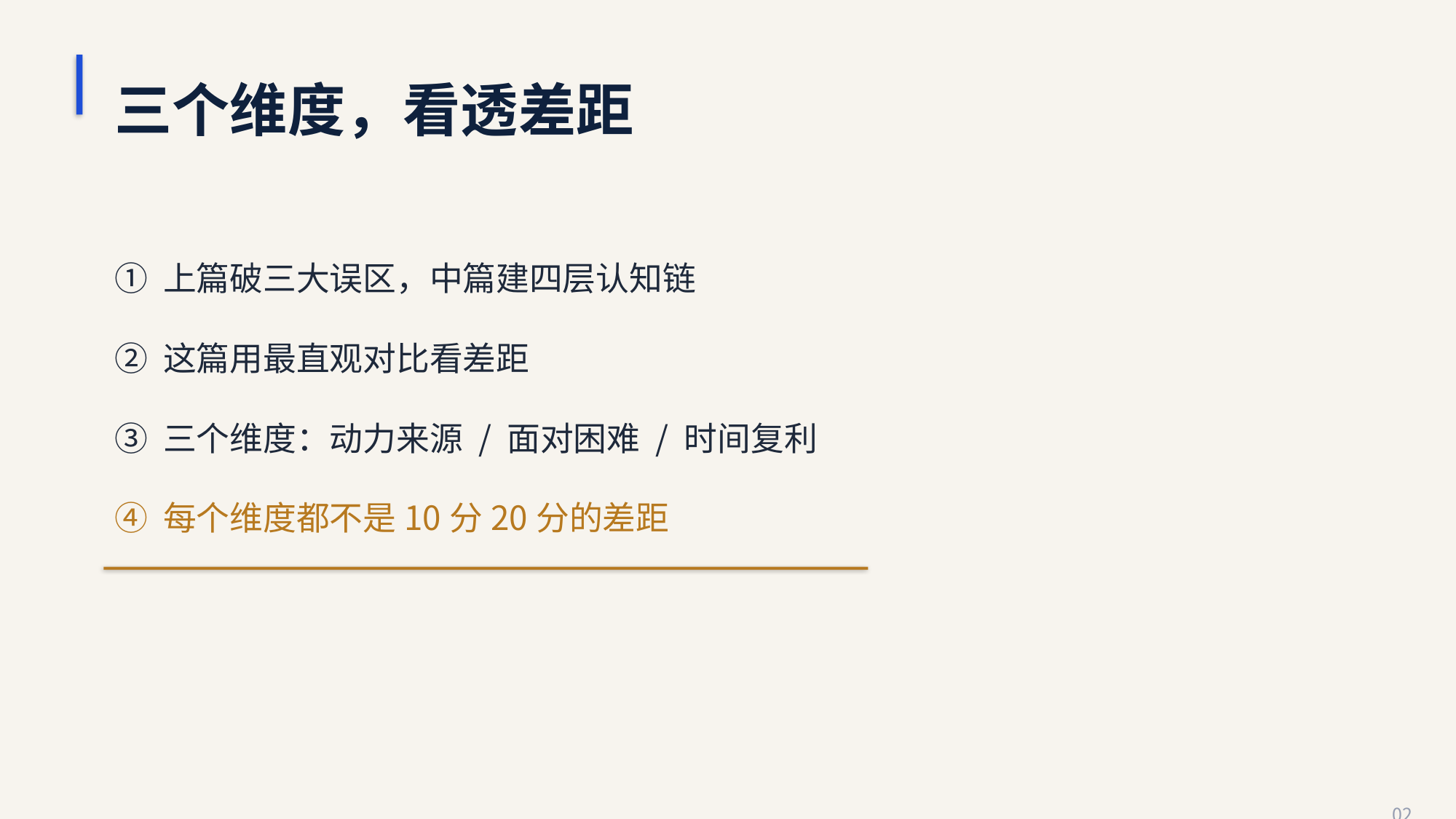

三个维度，看透差距
① 上篇破三大误区，中篇建四层认知链
② 这篇用最直观对比看差距
③ 三个维度：动力来源 / 面对困难 / 时间复利
④ 每个维度都不是10分20分的差距

02